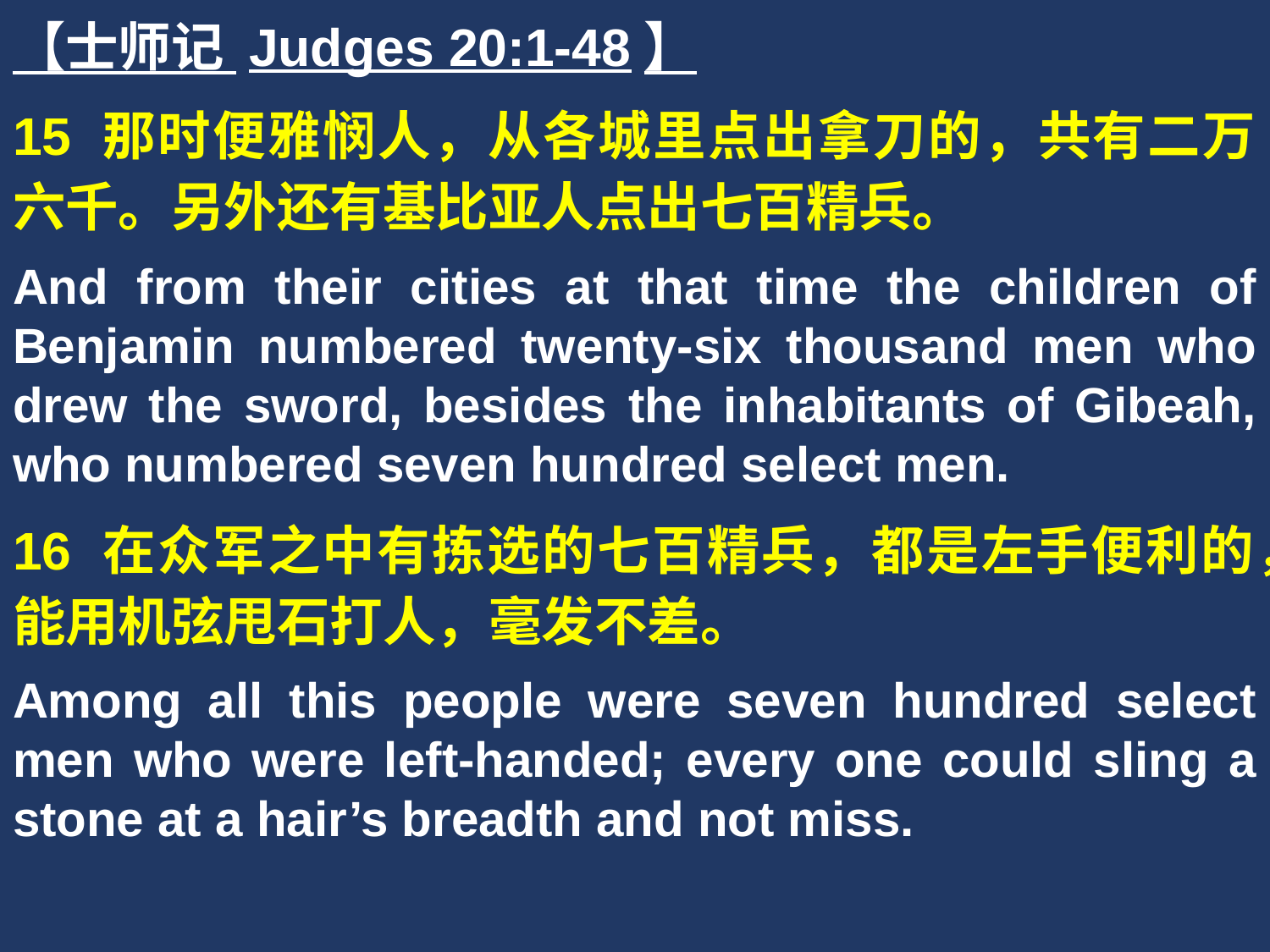

【士师记 Judges 20:1-48】
15 那时便雅悯人，从各城里点出拿刀的，共有二万六千。另外还有基比亚人点出七百精兵。
And from their cities at that time the children of Benjamin numbered twenty-six thousand men who drew the sword, besides the inhabitants of Gibeah, who numbered seven hundred select men.
16 在众军之中有拣选的七百精兵，都是左手便利的，能用机弦甩石打人，毫发不差。
Among all this people were seven hundred select men who were left-handed; every one could sling a stone at a hair’s breadth and not miss.